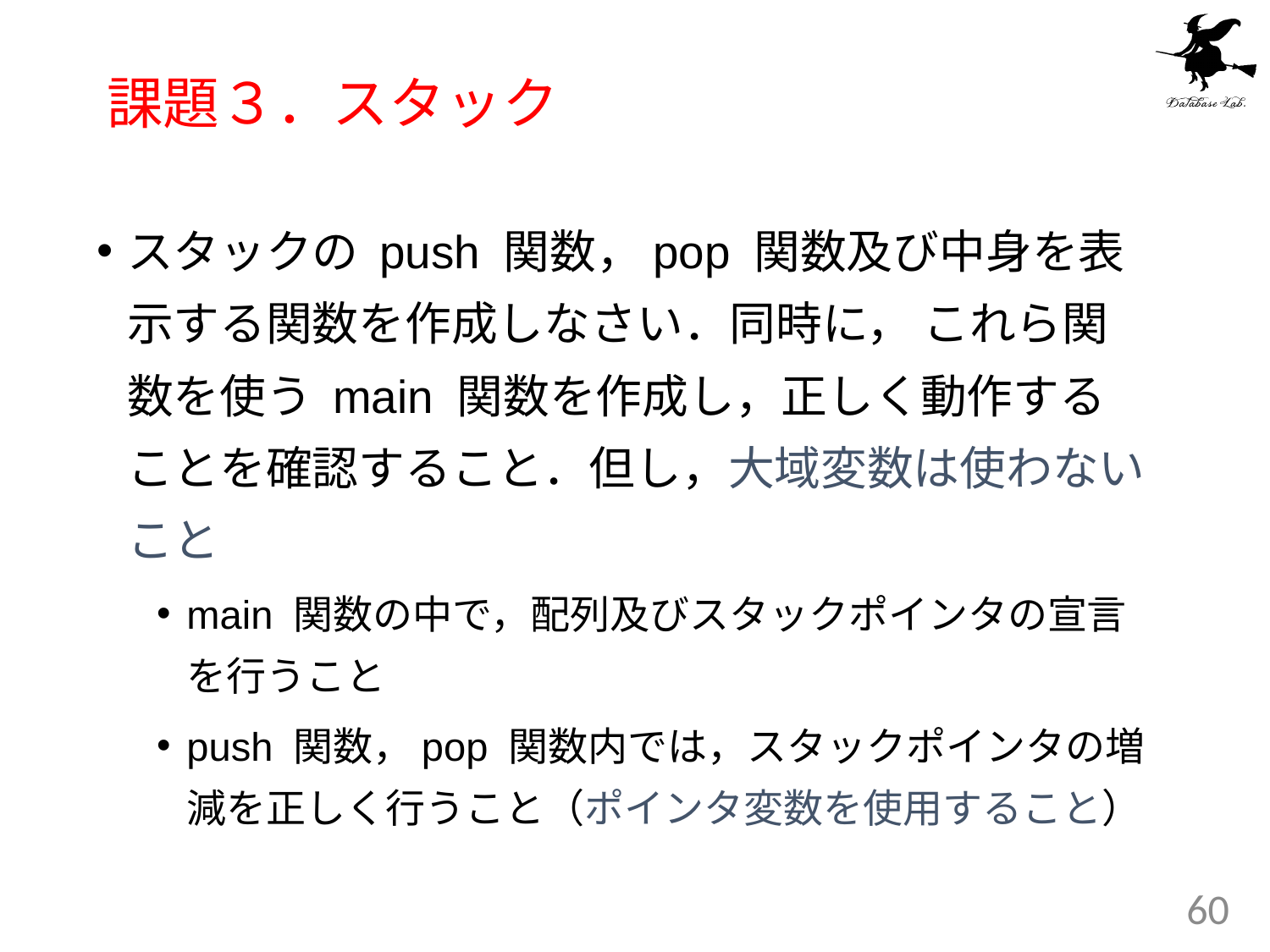

# 課題３．スタック
スタックの push 関数，pop 関数及び中身を表示する関数を作成しなさい．同時に， これら関数を使う main 関数を作成し，正しく動作することを確認すること．但し，大域変数は使わないこと
main 関数の中で，配列及びスタックポインタの宣言を行うこと
push 関数，pop 関数内では，スタックポインタの増減を正しく行うこと（ポインタ変数を使用すること）

60